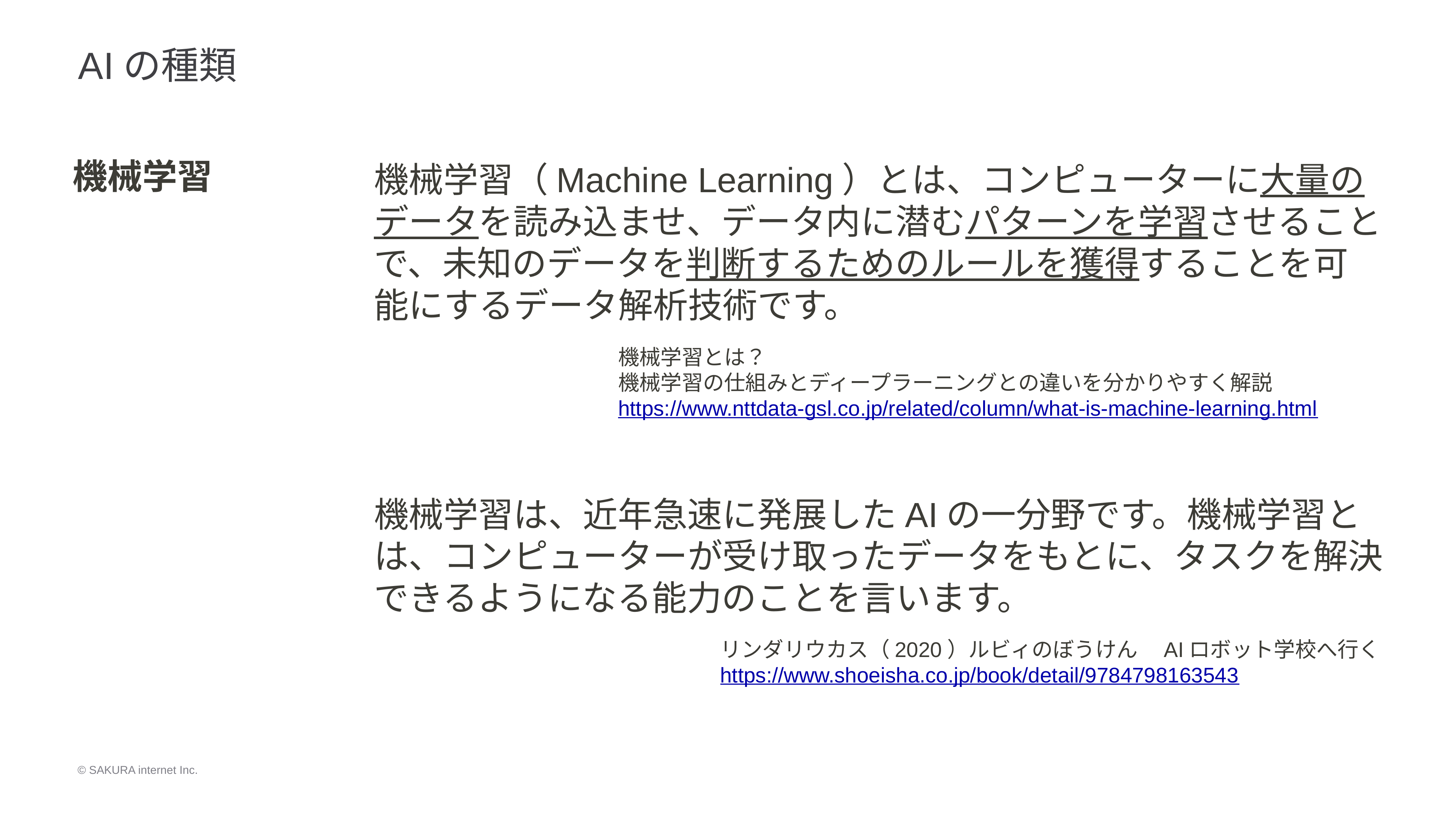

AIの種類
機械学習（Machine Learning）とは、コンピューターに大量のデータを読み込ませ、データ内に潜むパターンを学習させることで、未知のデータを判断するためのルールを獲得することを可能にするデータ解析技術です。

機械学習は、近年急速に発展したAIの一分野です。機械学習とは、コンピューターが受け取ったデータをもとに、タスクを解決できるようになる能力のことを言います。
機械学習
機械学習とは？
機械学習の仕組みとディープラーニングとの違いを分かりやすく解説
https://www.nttdata-gsl.co.jp/related/column/what-is-machine-learning.html
リンダリウカス（2020）ルビィのぼうけん　AIロボット学校へ行く
https://www.shoeisha.co.jp/book/detail/9784798163543